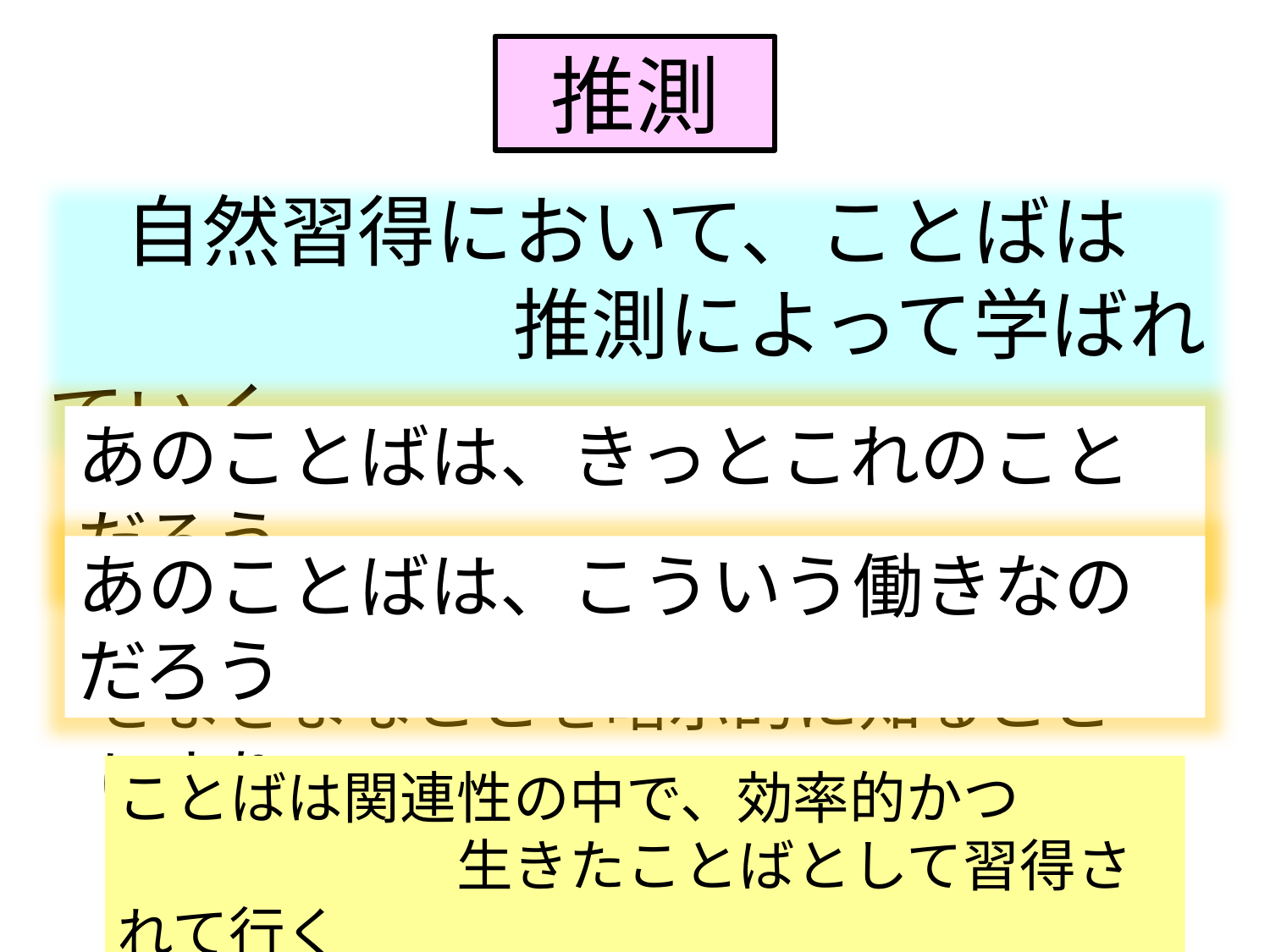

推測
　自然習得において、ことばは
　　　　　　推測によって学ばれていく
あのことばは、きっとこれのことだろう
あのことばは、こういう働きなのだろう
さまざまなことを暗示的に知ることにより
ことばは関連性の中で、効率的かつ
　　　　　　生きたことばとして習得されて行く